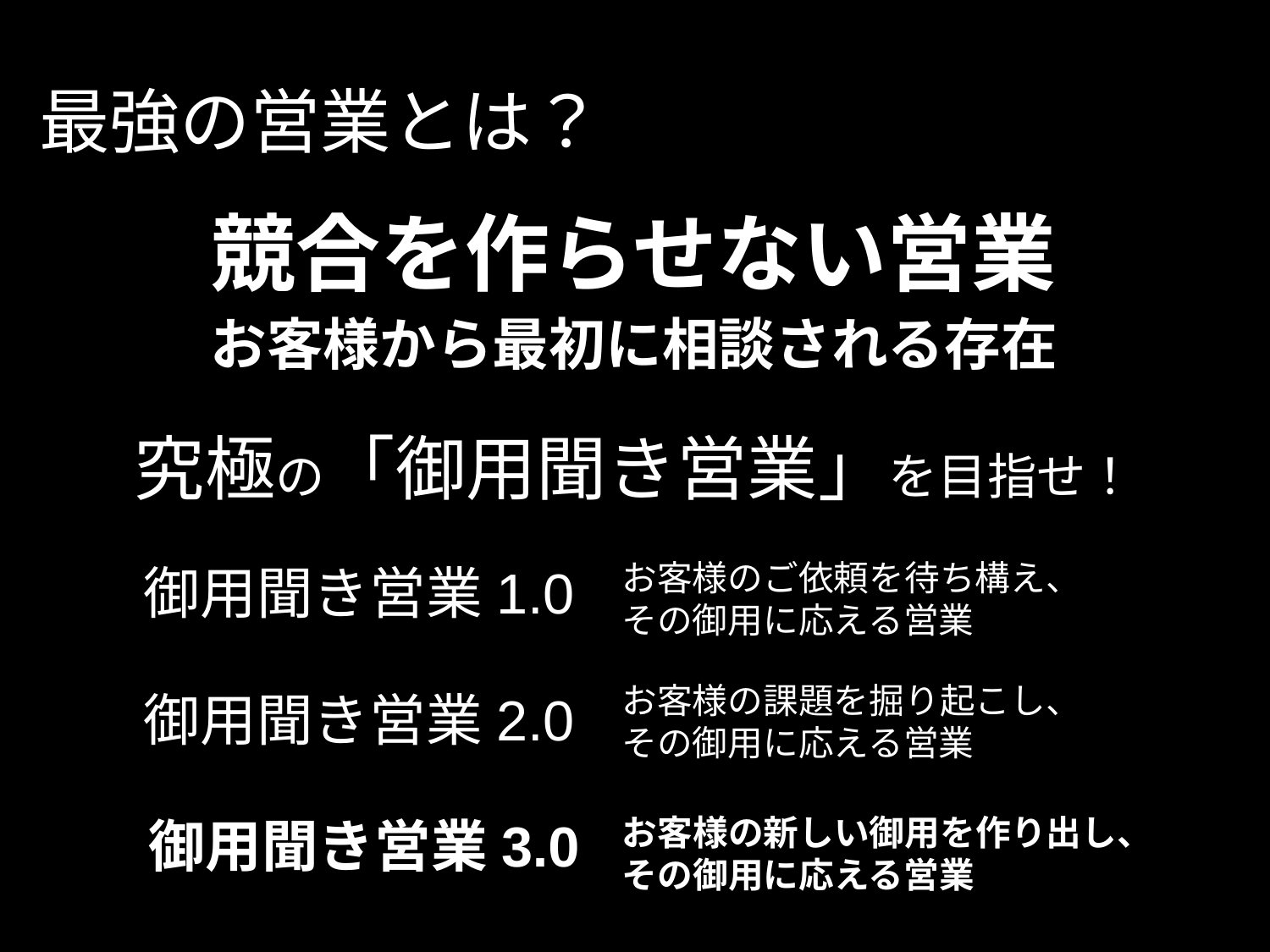

最強の営業とは？
競合を作らせない営業
お客様から最初に相談される存在
究極の「御用聞き営業」を目指せ！
お客様のご依頼を待ち構え、
その御用に応える営業
御用聞き営業1.0
お客様の課題を掘り起こし、
その御用に応える営業
御用聞き営業2.0
御用聞き営業3.0
お客様の新しい御用を作り出し、
その御用に応える営業